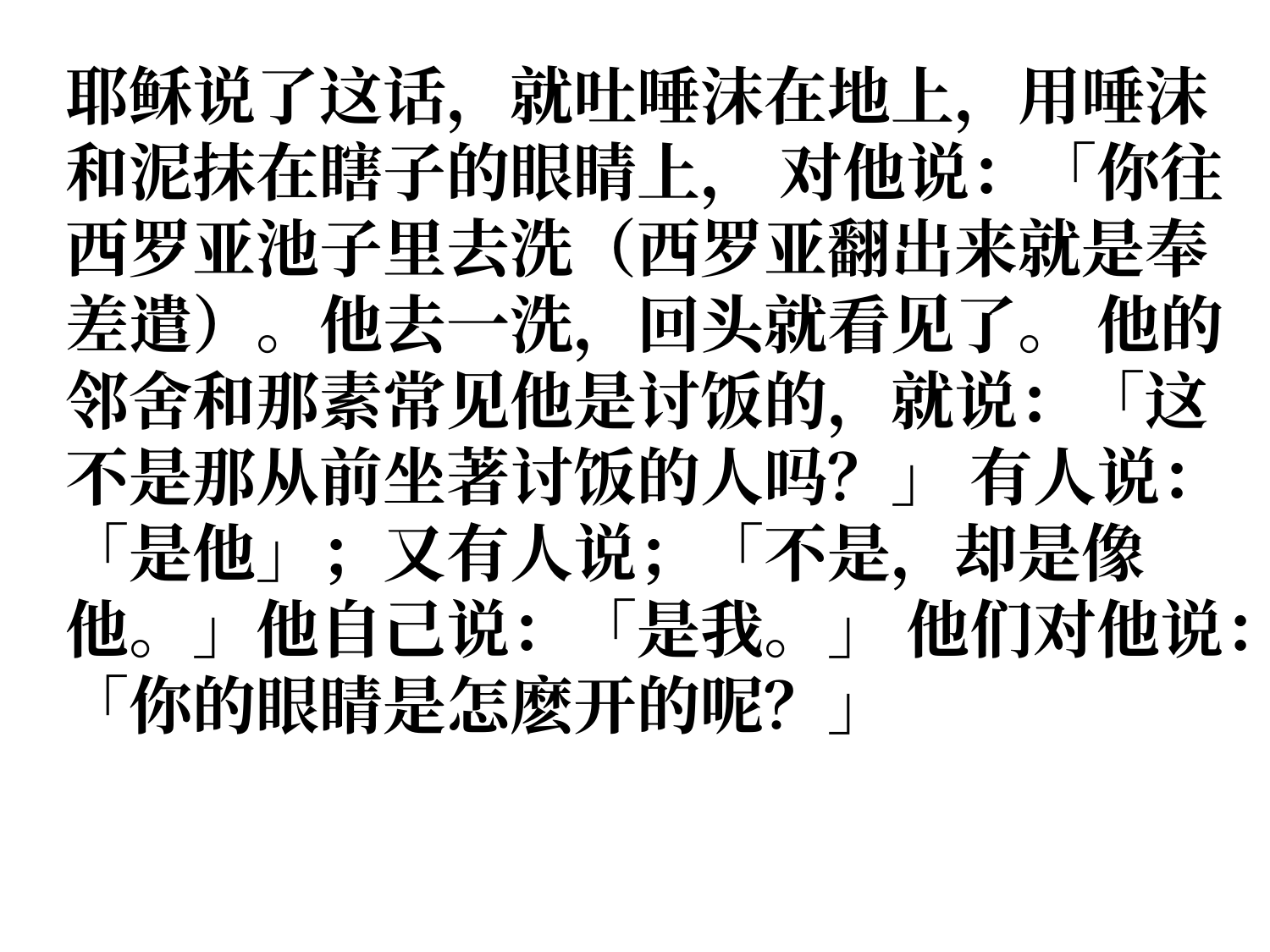

耶稣说了这话，就吐唾沫在地上，用唾沫和泥抹在瞎子的眼睛上， 对他说：「你往西罗亚池子里去洗（西罗亚翻出来就是奉差遣）。他去一洗，回头就看见了。 他的邻舍和那素常见他是讨饭的，就说：「这不是那从前坐著讨饭的人吗？」 有人说：「是他」；又有人说；「不是，却是像他。」他自己说：「是我。」 他们对他说：「你的眼睛是怎麽开的呢？」